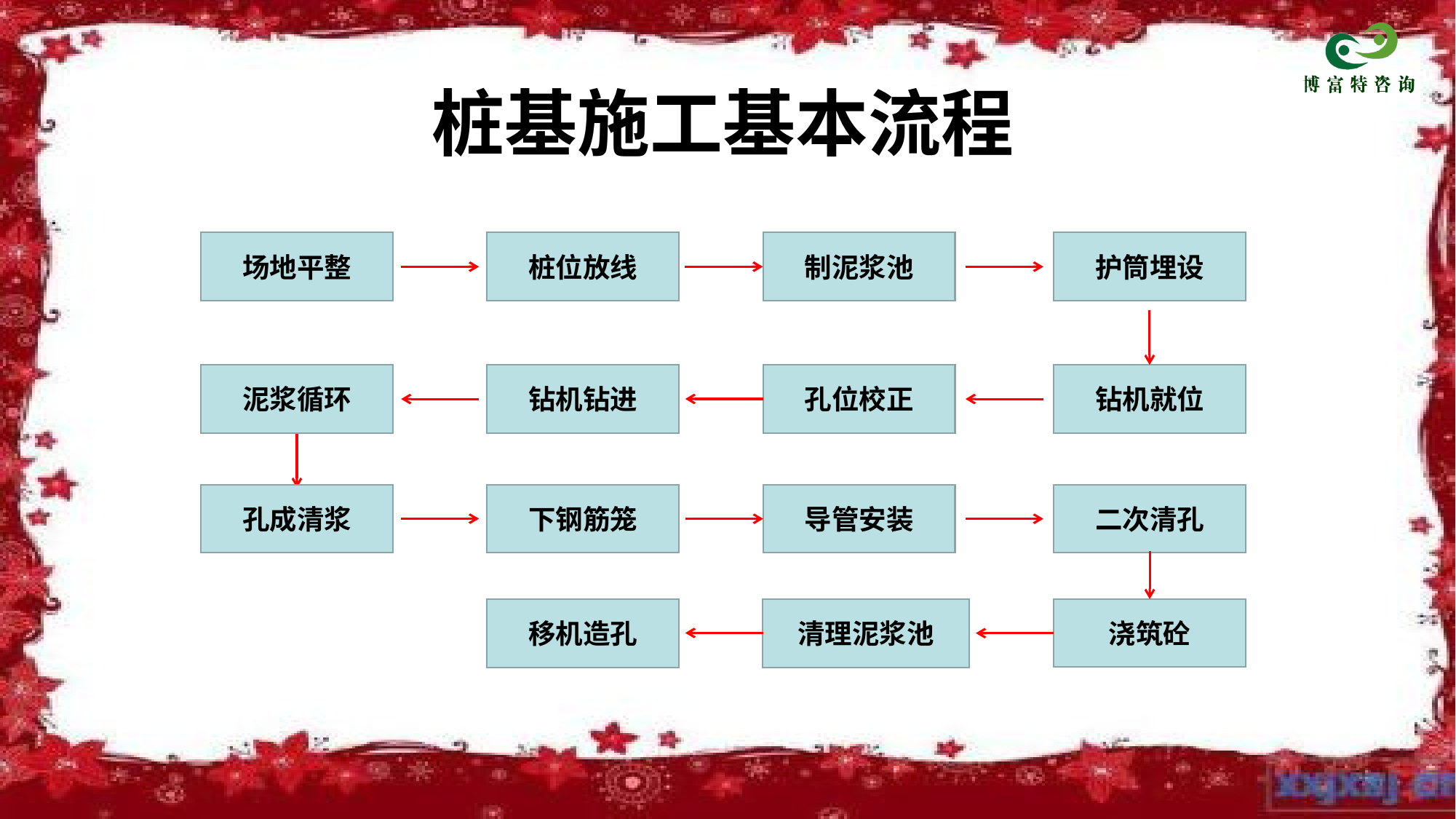

桩基施工基本流程
场地平整
桩位放线
制泥浆池
护筒埋设
泥浆循环
钻机钻进
钻机就位
孔成清浆
下钢筋笼
二次清孔
浇筑砼
移机造孔
清理泥浆池
孔位校正
导管安装